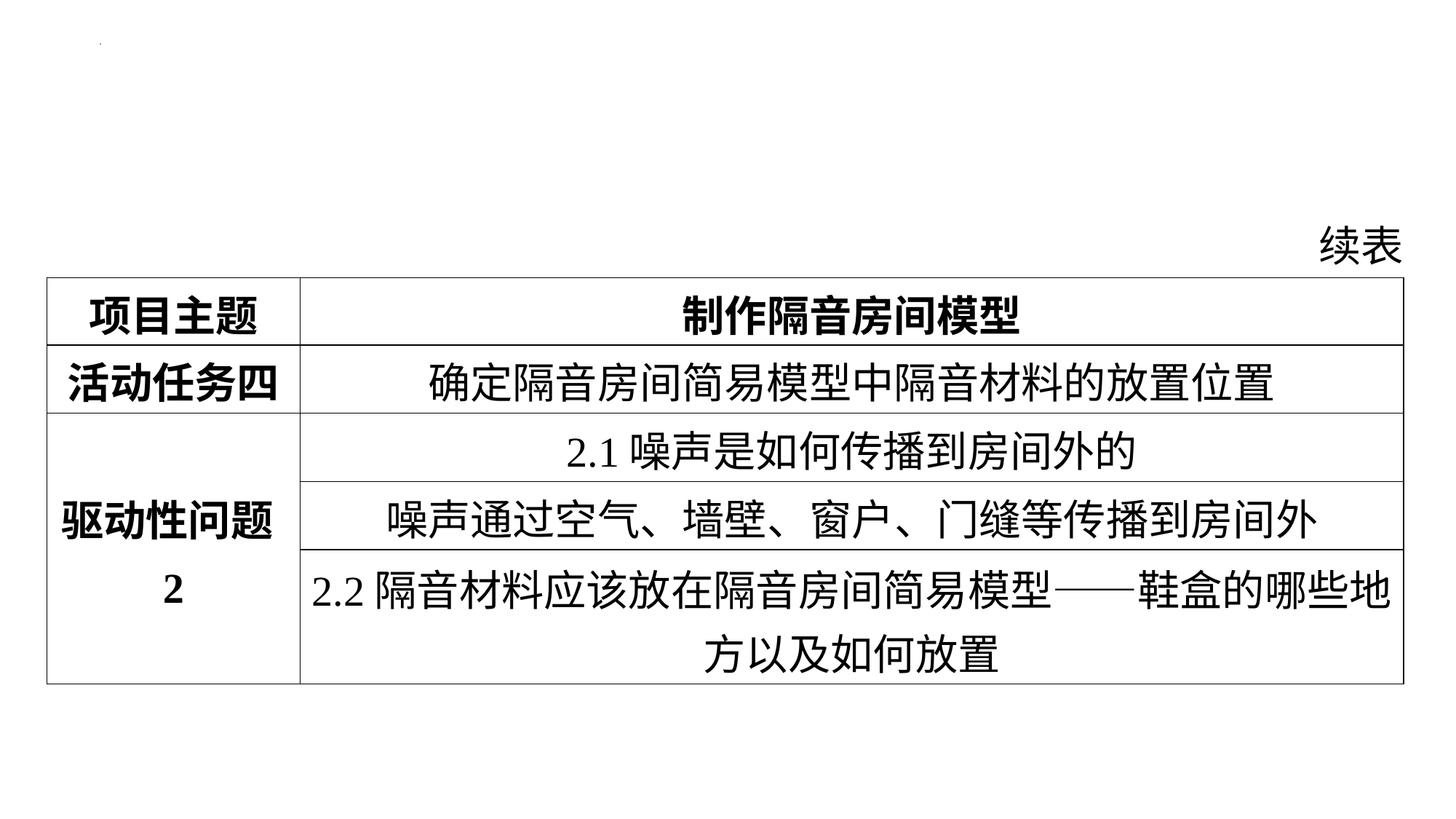

续表
| 项目主题 | 制作隔音房间模型 |
| --- | --- |
| 活动任务四 | 确定隔音房间简易模型中隔音材料的放置位置 |
| 驱动性问题2 | 2.1噪声是如何传播到房间外的 |
|  | 噪声通过空气、墙壁、窗户、门缝等传播到房间外 |
|  | 2.2隔音材料应该放在隔音房间简易模型——鞋盒的哪些地 方以及如何放置 |